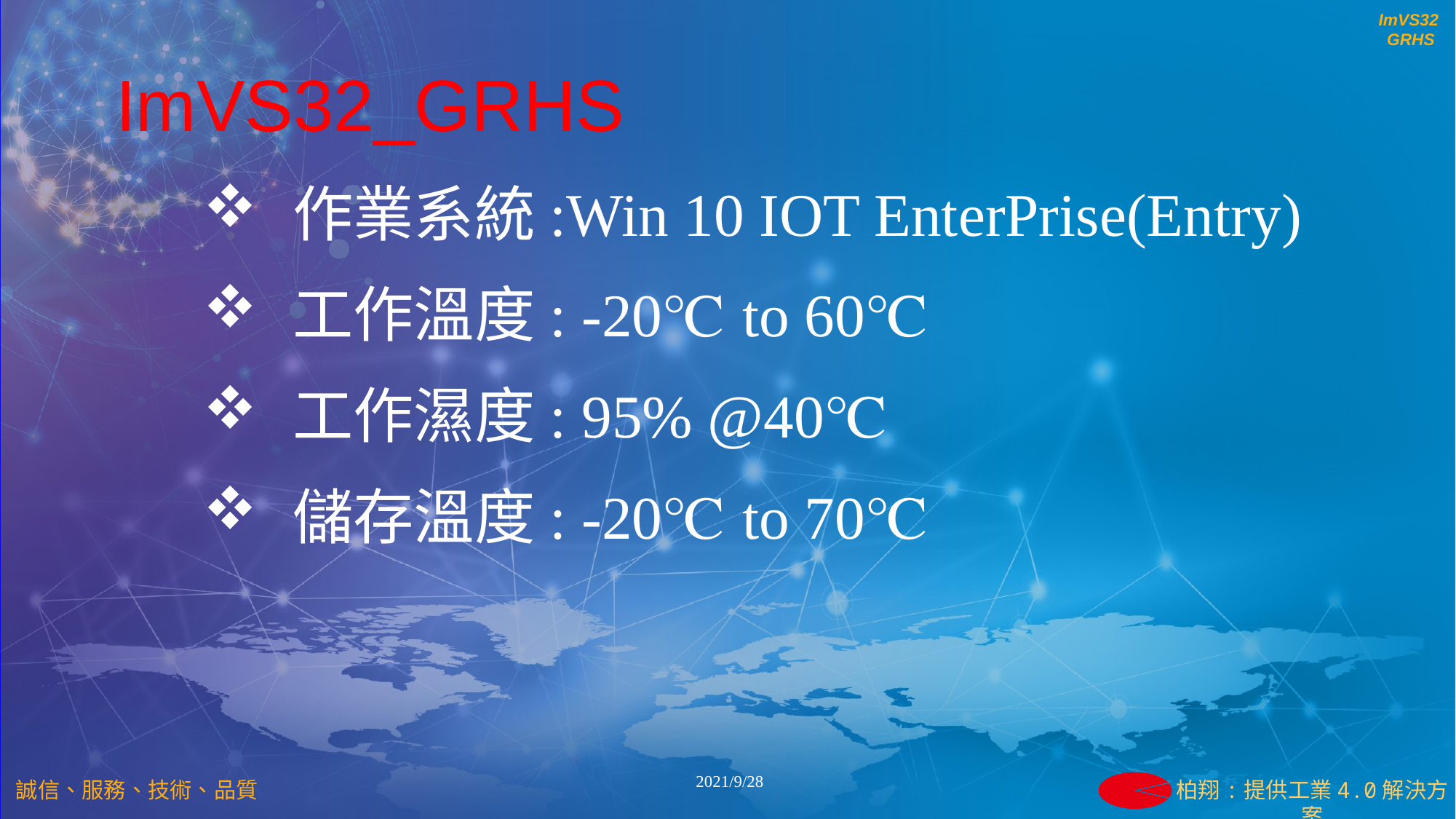

ImVS32_GRHS
作業系統:Win 10 IOT EnterPrise(Entry)

工作溫度: -20℃ to 60℃

工作濕度: 95% @40℃

儲存溫度: -20℃ to 70℃